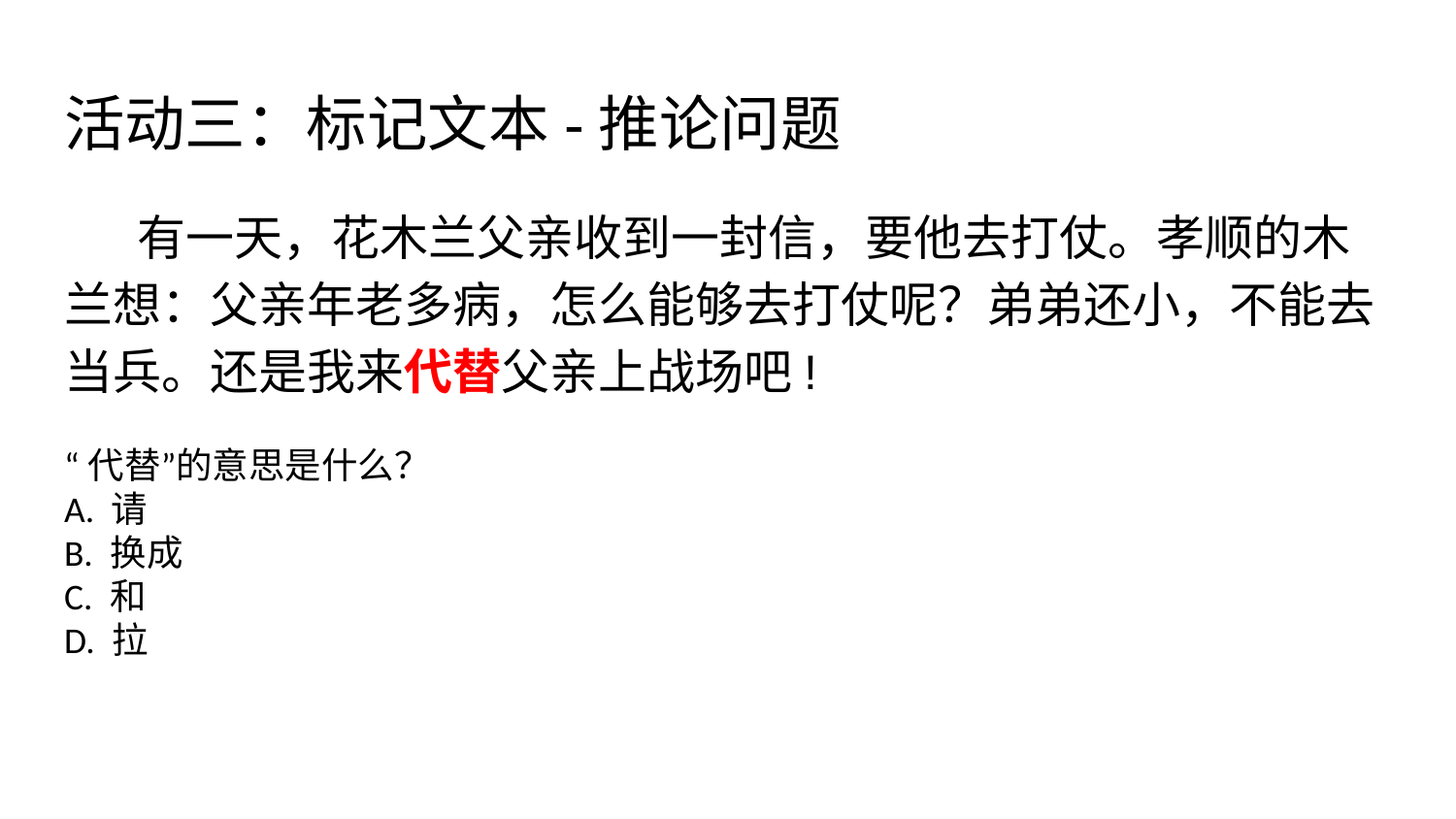

# 活动三：标记文本-推论问题
有一天，花木兰父亲收到一封信，要他去打仗。孝顺的木兰想：父亲年老多病，怎么能够去打仗呢？弟弟还小，不能去当兵。还是我来代替父亲上战场吧!

“代替”的意思是什么？
A. 请
B. 换成
C. 和
D. 拉